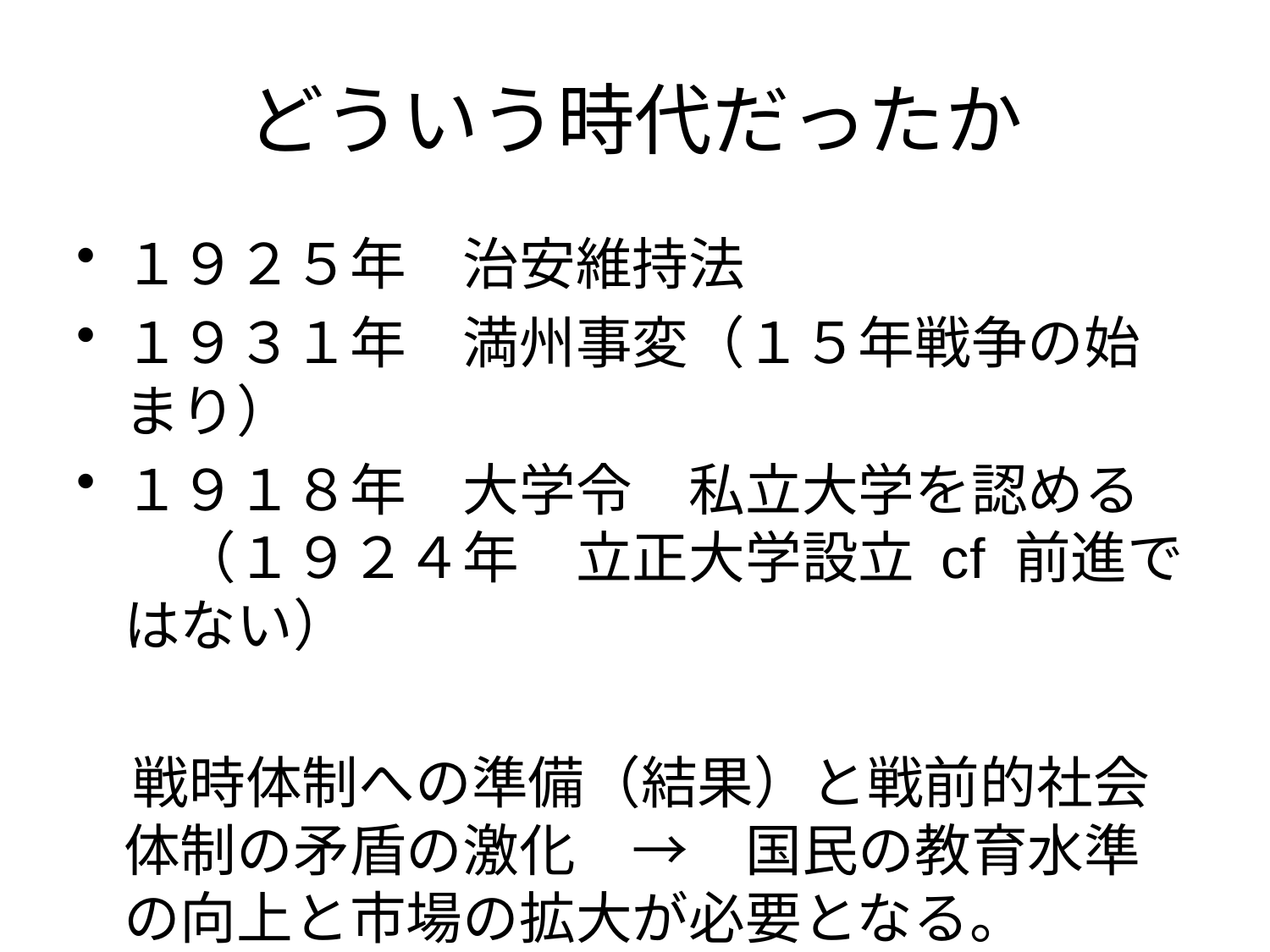

# どういう時代だったか
１９２５年　治安維持法
１９３１年　満州事変（１５年戦争の始まり）
１９１８年　大学令　私立大学を認める　（１９２４年　立正大学設立 cf 前進ではない）

　戦時体制への準備（結果）と戦前的社会体制の矛盾の激化　→　国民の教育水準の向上と市場の拡大が必要となる。